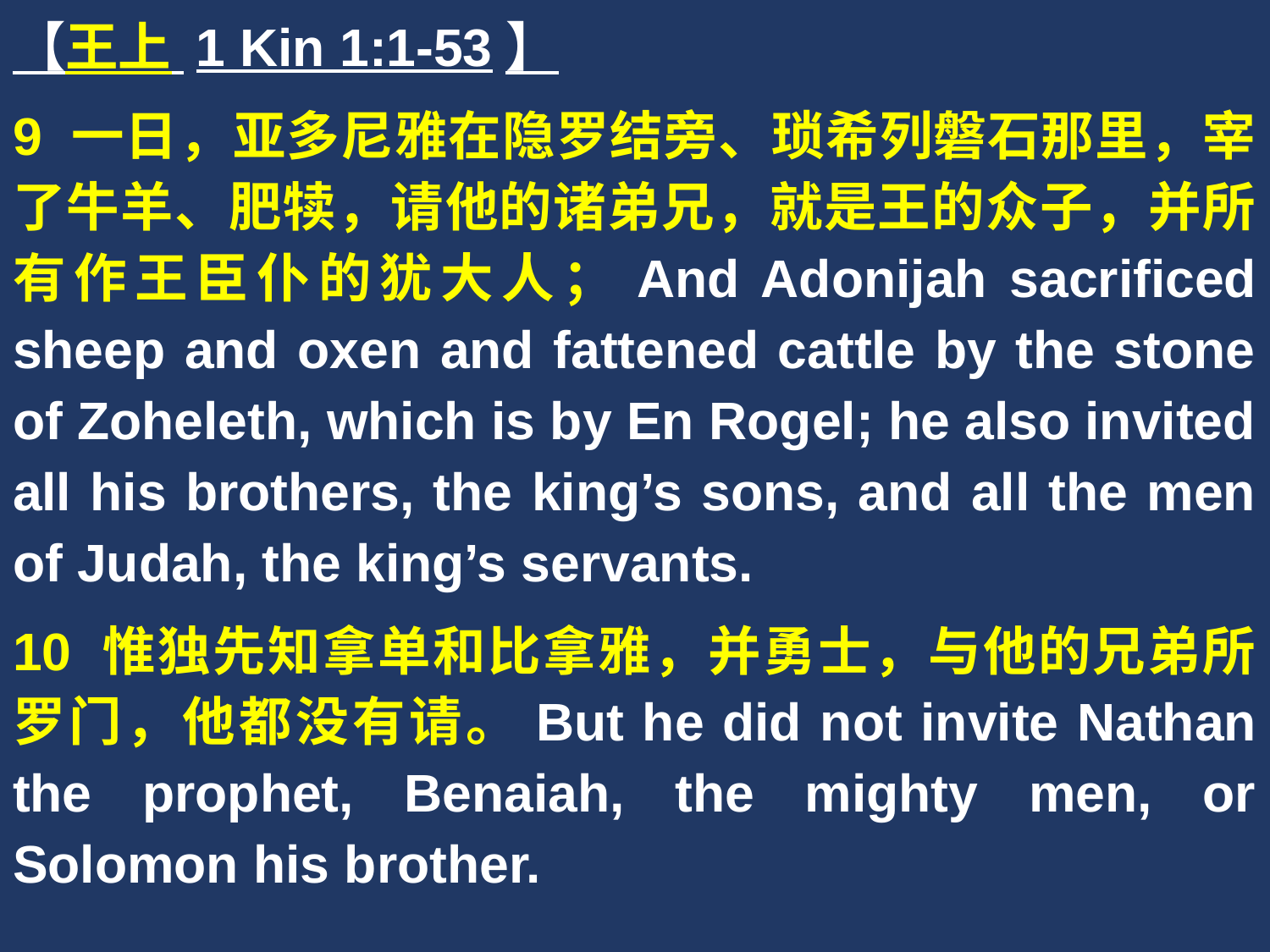

【王上 1 Kin 1:1-53】
9 一日，亚多尼雅在隐罗结旁、琐希列磐石那里，宰了牛羊、肥犊，请他的诸弟兄，就是王的众子，并所有作王臣仆的犹大人；And Adonijah sacrificed sheep and oxen and fattened cattle by the stone of Zoheleth, which is by En Rogel; he also invited all his brothers, the king’s sons, and all the men of Judah, the king’s servants.
10 惟独先知拿单和比拿雅，并勇士，与他的兄弟所罗门，他都没有请。But he did not invite Nathan the prophet, Benaiah, the mighty men, or Solomon his brother.